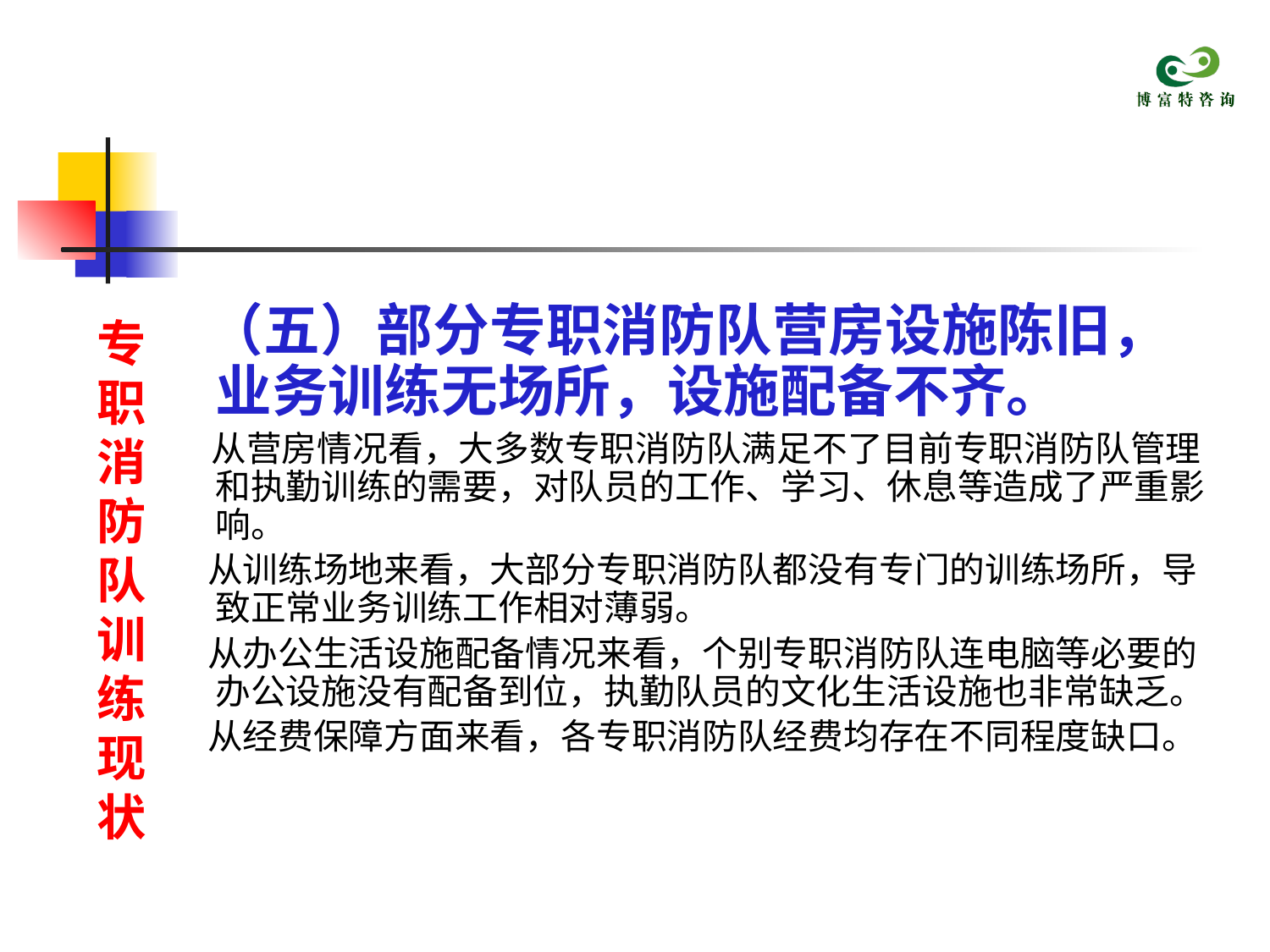

#
  （五）部分专职消防队营房设施陈旧，业务训练无场所，设施配备不齐。
     从营房情况看，大多数专职消防队满足不了目前专职消防队管理和执勤训练的需要，对队员的工作、学习、休息等造成了严重影响。
    从训练场地来看，大部分专职消防队都没有专门的训练场所，导致正常业务训练工作相对薄弱。
    从办公生活设施配备情况来看，个别专职消防队连电脑等必要的办公设施没有配备到位，执勤队员的文化生活设施也非常缺乏。
    从经费保障方面来看，各专职消防队经费均存在不同程度缺口。

专职消防队训练现状